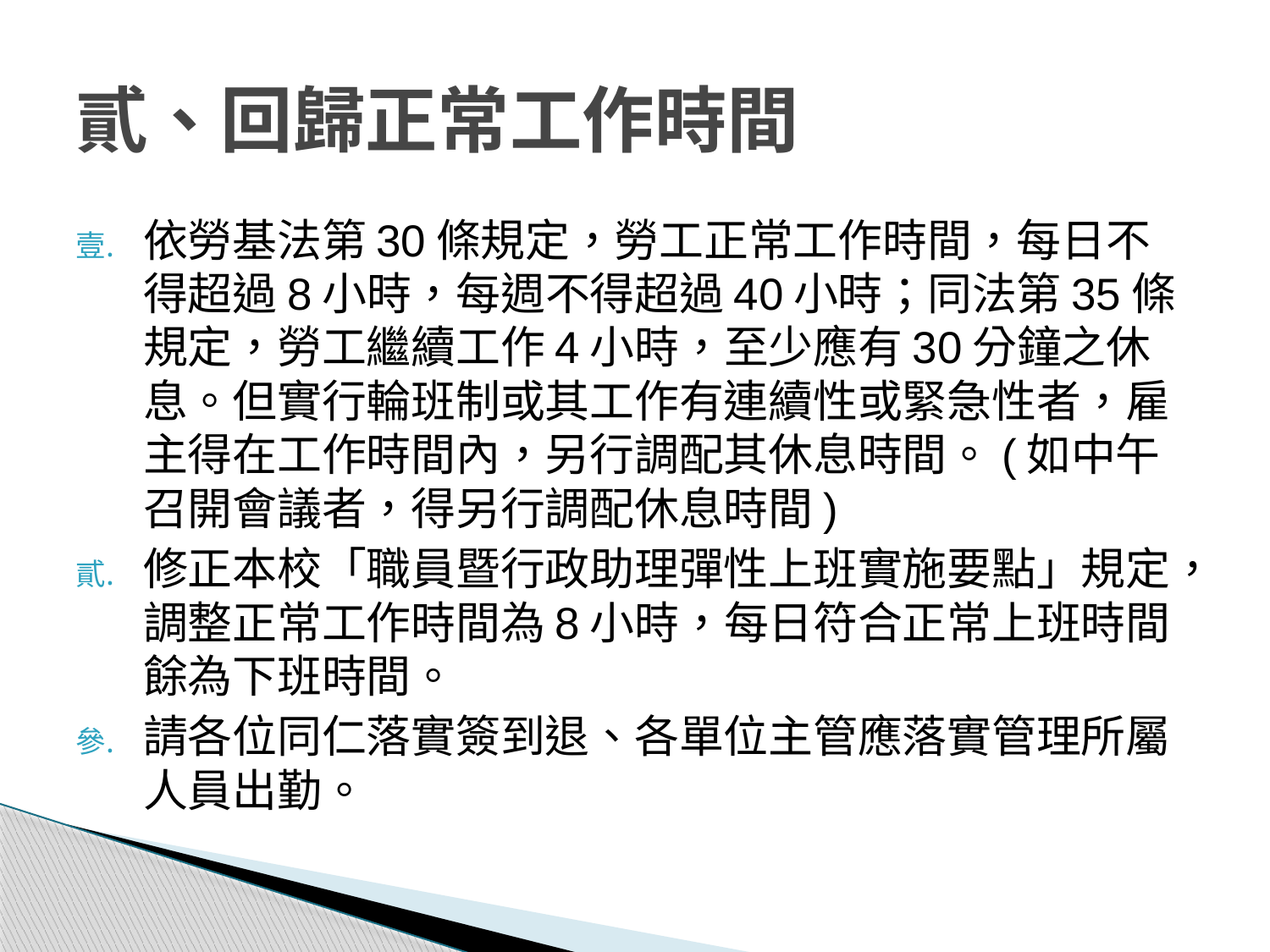

# 貳、回歸正常工作時間
依勞基法第30條規定，勞工正常工作時間，每日不得超過8小時，每週不得超過40小時；同法第35條規定，勞工繼續工作4小時，至少應有30分鐘之休息。但實行輪班制或其工作有連續性或緊急性者，雇主得在工作時間內，另行調配其休息時間。(如中午召開會議者，得另行調配休息時間)
修正本校「職員暨行政助理彈性上班實施要點」規定，調整正常工作時間為8小時，每日符合正常上班時間餘為下班時間。
請各位同仁落實簽到退、各單位主管應落實管理所屬人員出勤。